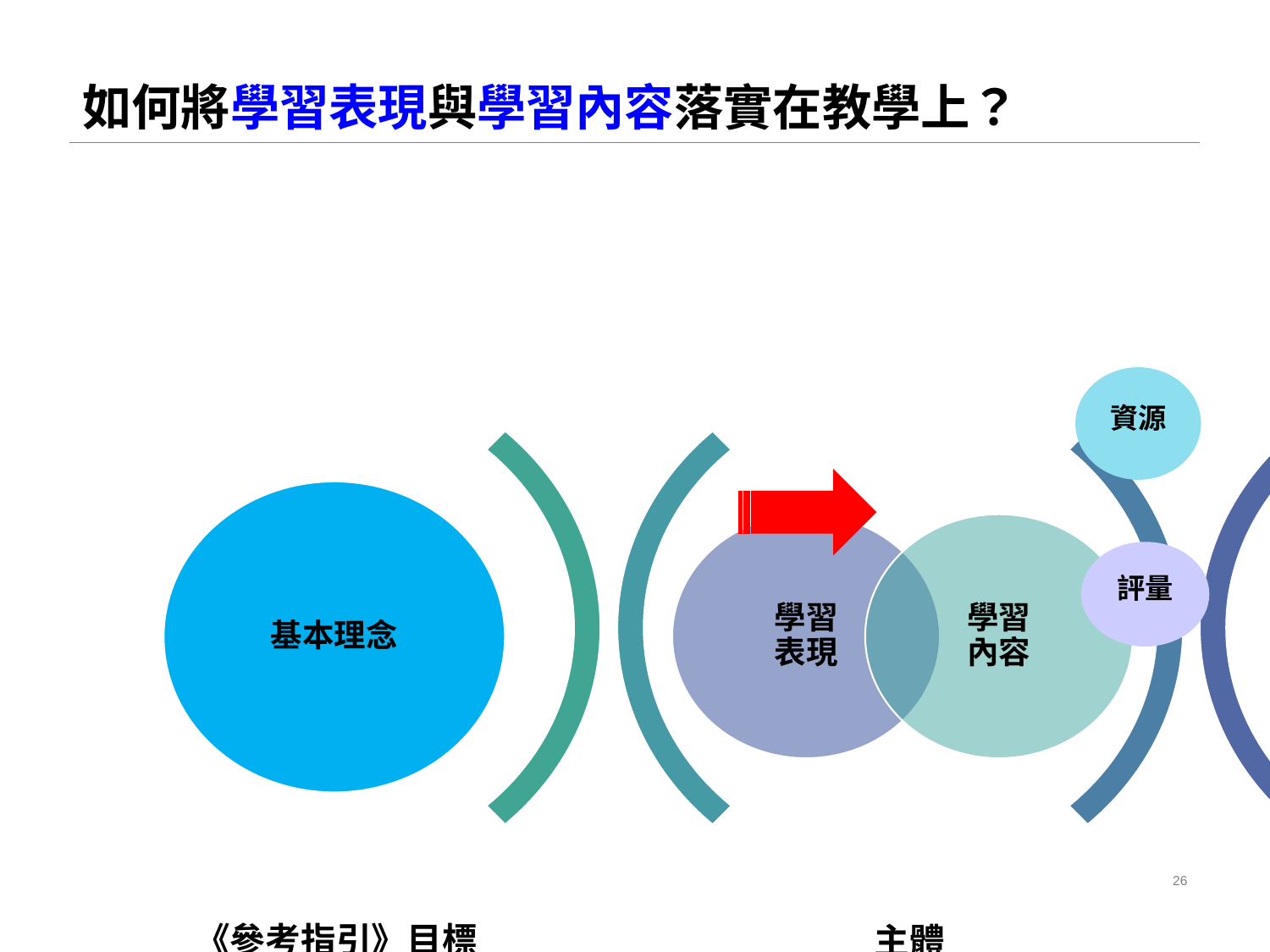

# 如何將學習表現與學習內容落實在教學上？
主體
應用
學習
表現
學習
內容
課程
教學
教材
基本理念
《參考指引》目標
資源
評量

26